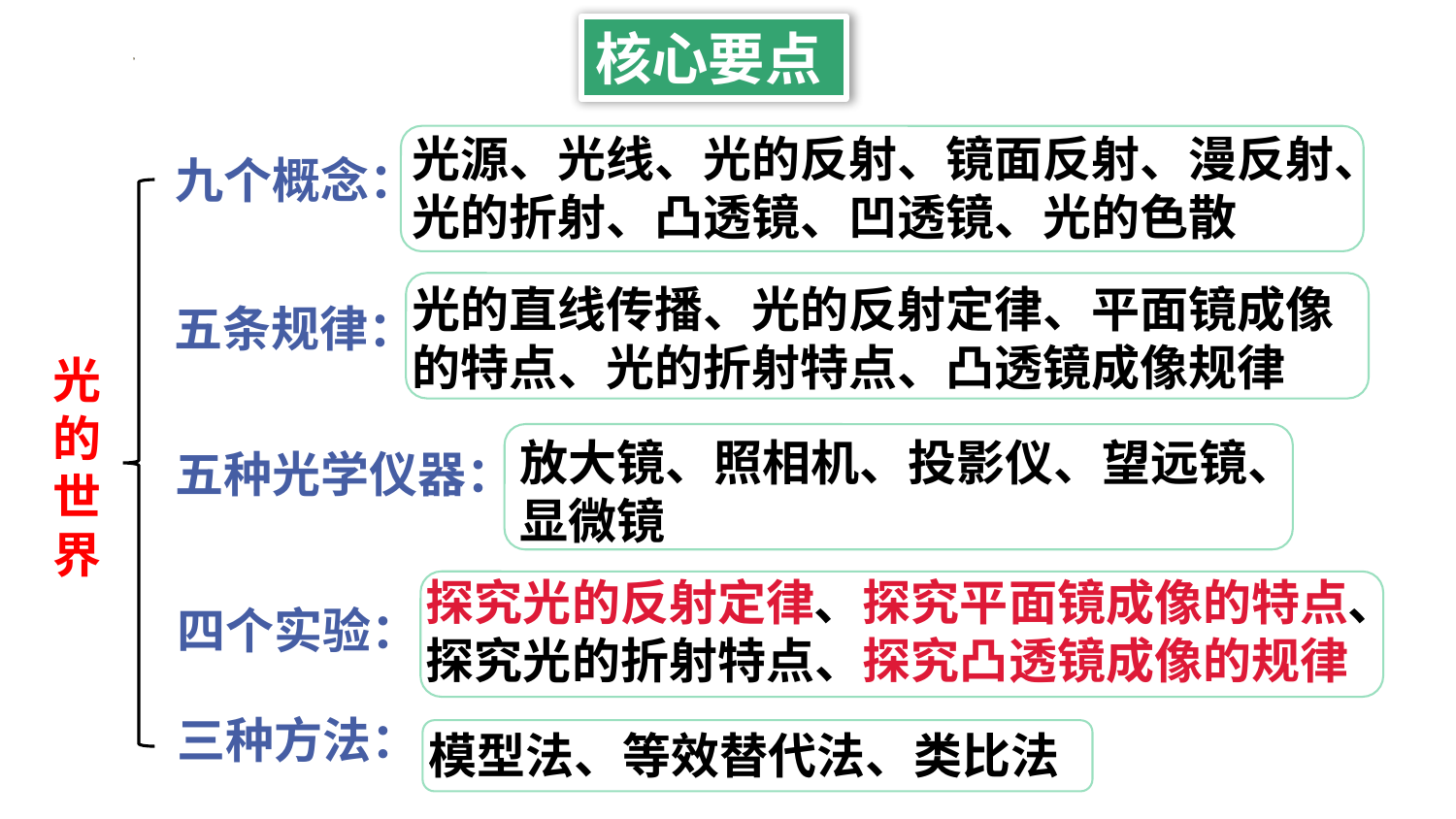

核心要点
光源、光线、光的反射、镜面反射、漫反射、光的折射、凸透镜、凹透镜、光的色散

九个概念：

光的直线传播、光的反射定律、平面镜成像的特点、光的折射特点、凸透镜成像规律

五条规律：
光的世界

放大镜、照相机、投影仪、望远镜、显微镜
五种光学仪器：
探究光的反射定律、探究平面镜成像的特点、探究光的折射特点、探究凸透镜成像的规律

四个实验：
三种方法：
模型法、等效替代法、类比法